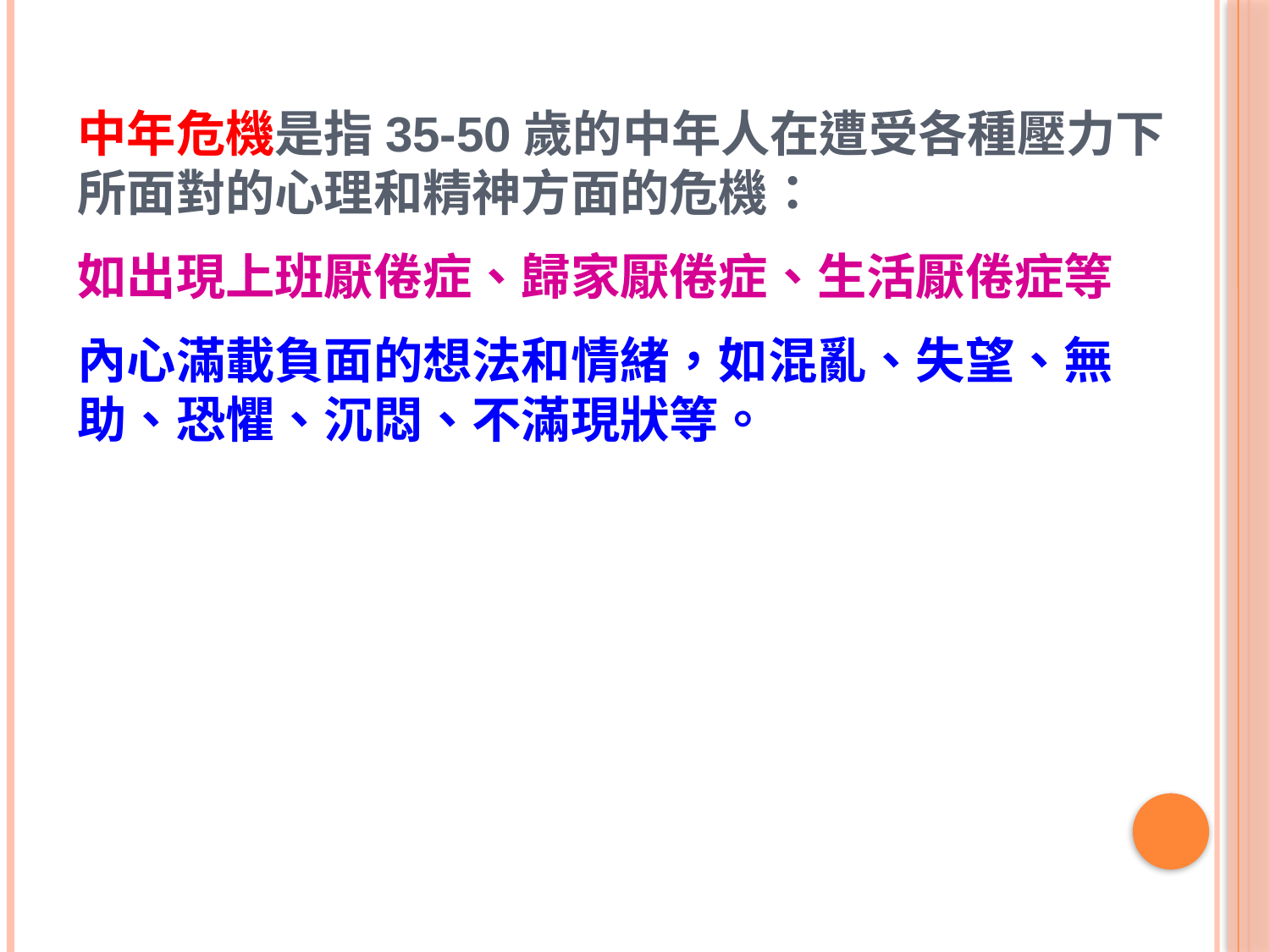

中年危機是指35-50歲的中年人在遭受各種壓力下所面對的心理和精神方面的危機：
如出現上班厭倦症、歸家厭倦症、生活厭倦症等
內心滿載負面的想法和情緒，如混亂、失望、無助、恐懼、沉悶、不滿現狀等。